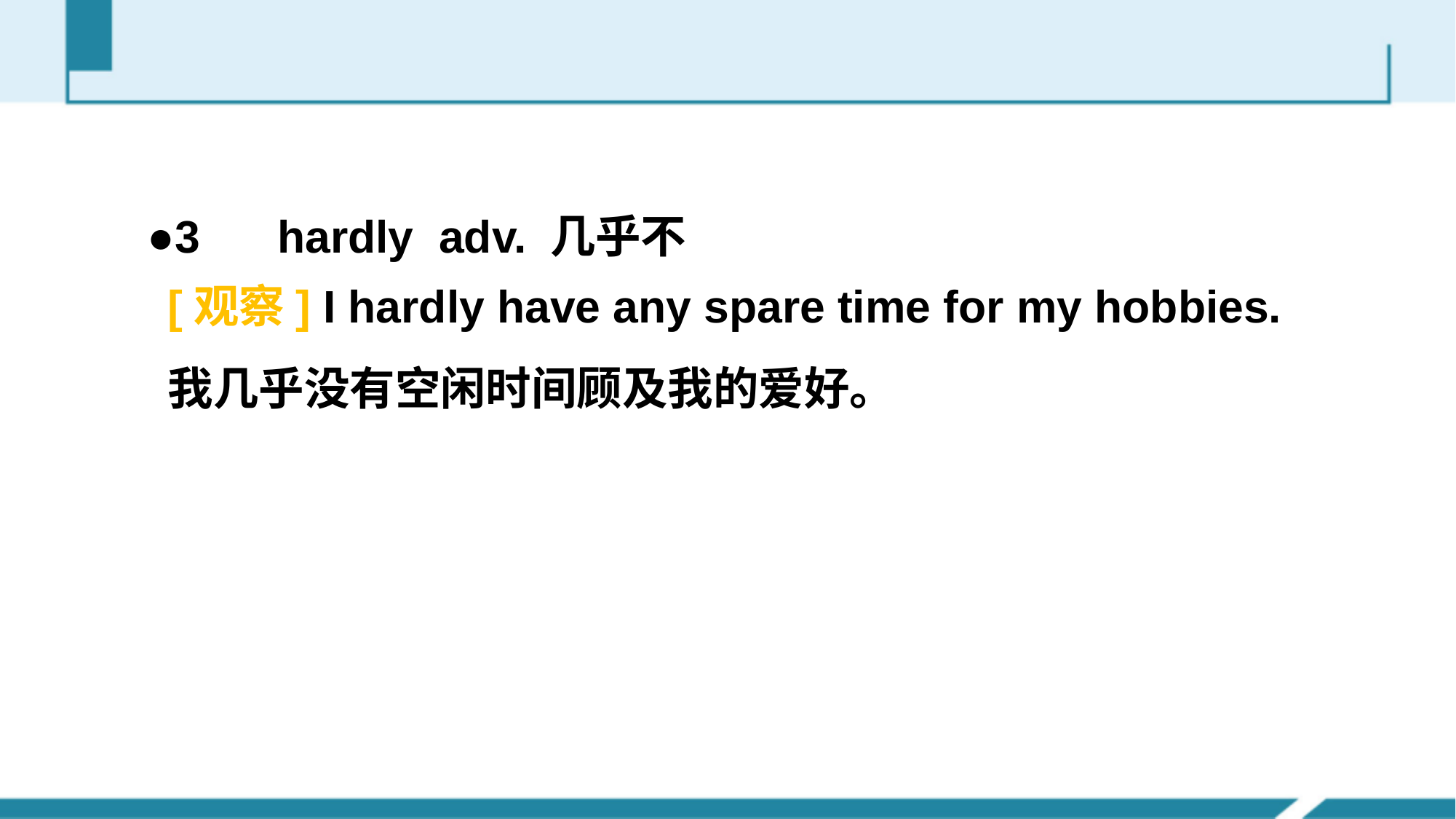

#
●3　 hardly  adv. 几乎不
[观察] I hardly have any spare time for my hobbies.
我几乎没有空闲时间顾及我的爱好。